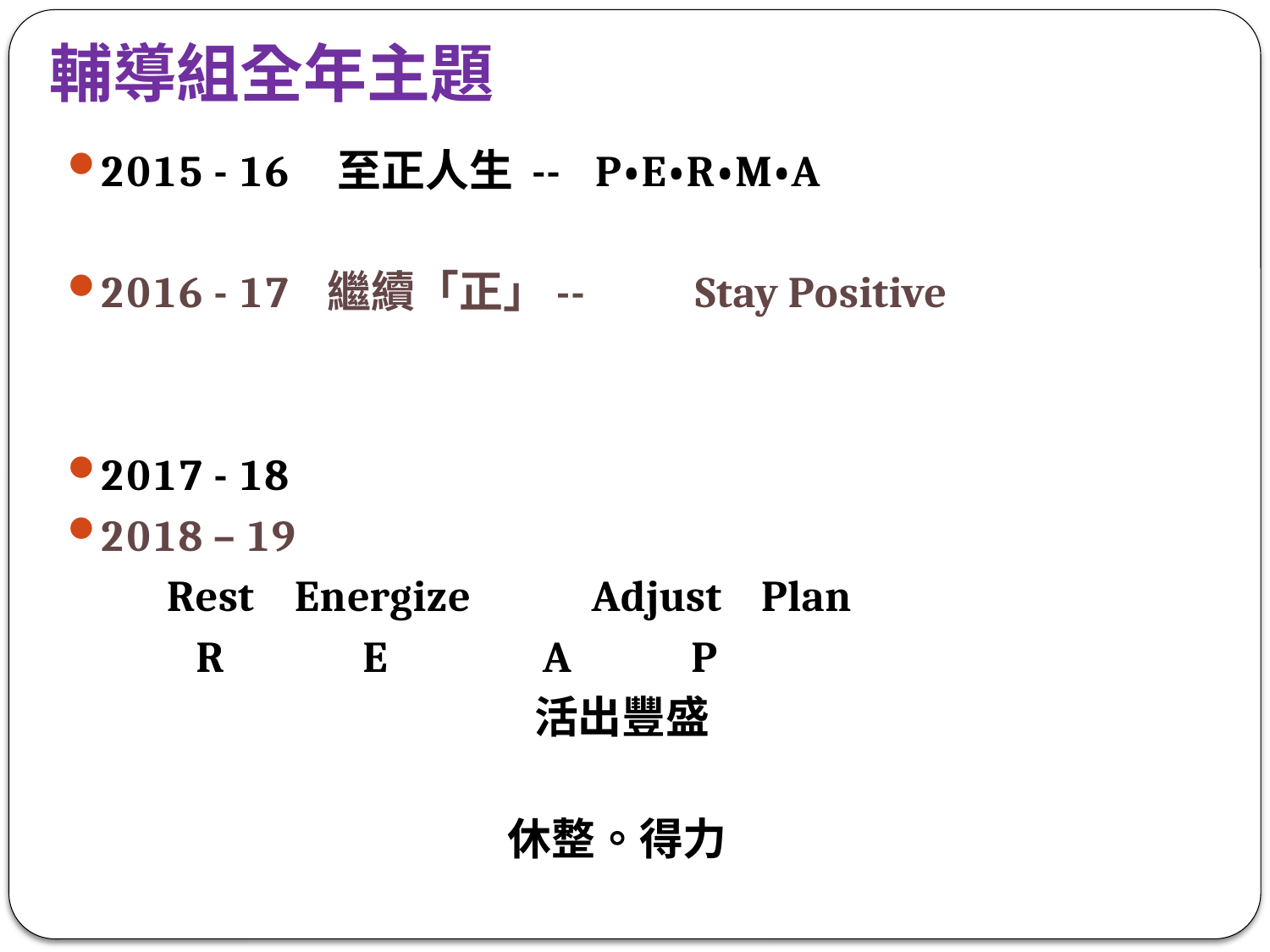

輔導組全年主題
2015 - 16    至正人生 -- 	P•E•R•M•A

2016 - 17   繼續「正」-- 	Stay Positive

2017 - 18
2018 – 19
	Rest	   Energize	   Adjust	Plan
	   R	          E                A		   P
活出豐盛

休整。得力